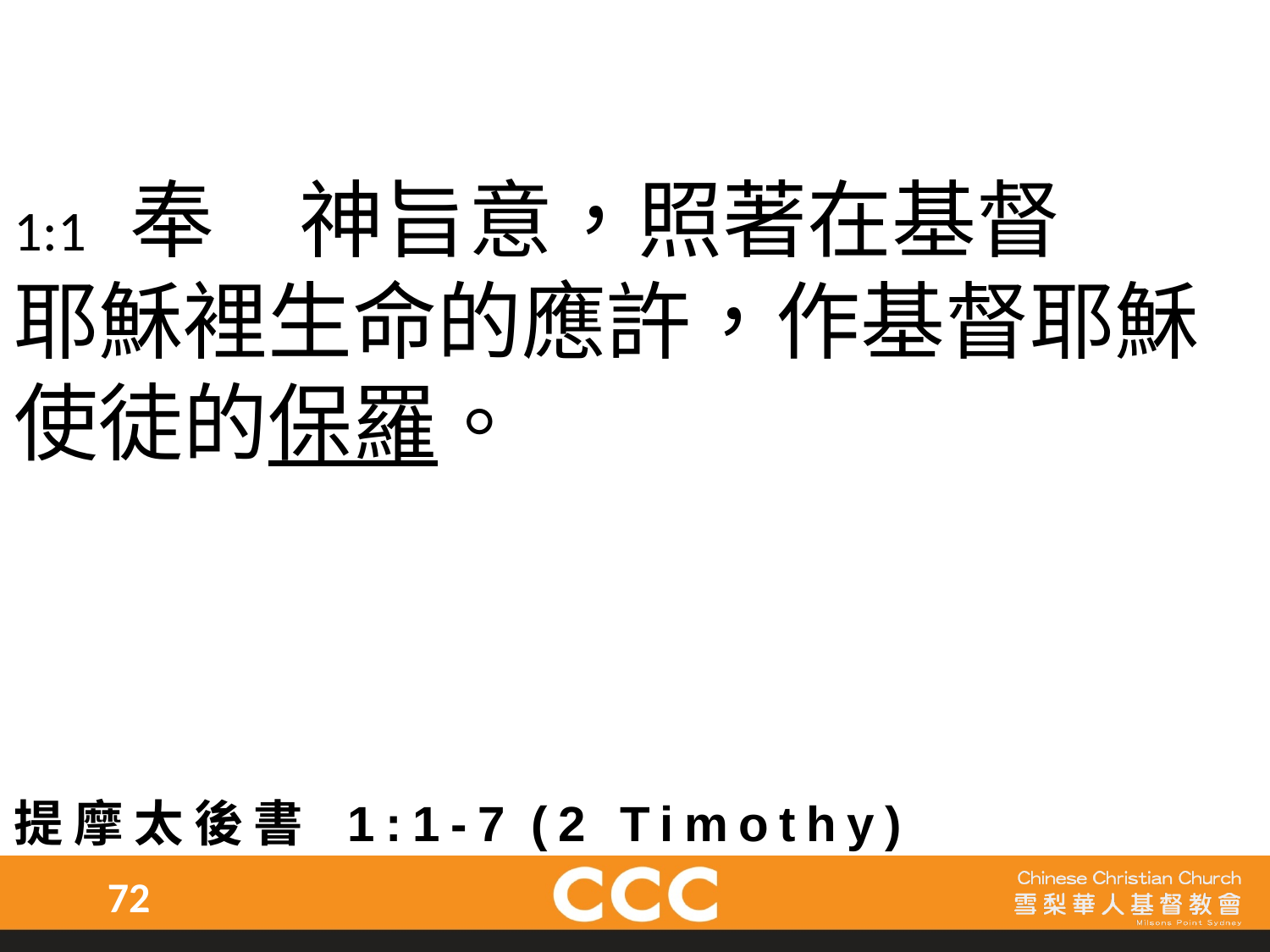

1:1 奉　神旨意，照著在基督
耶穌裡生命的應許，作基督耶穌使徒的保羅。

提摩太後書 1:1-7 (2 Timothy)
72